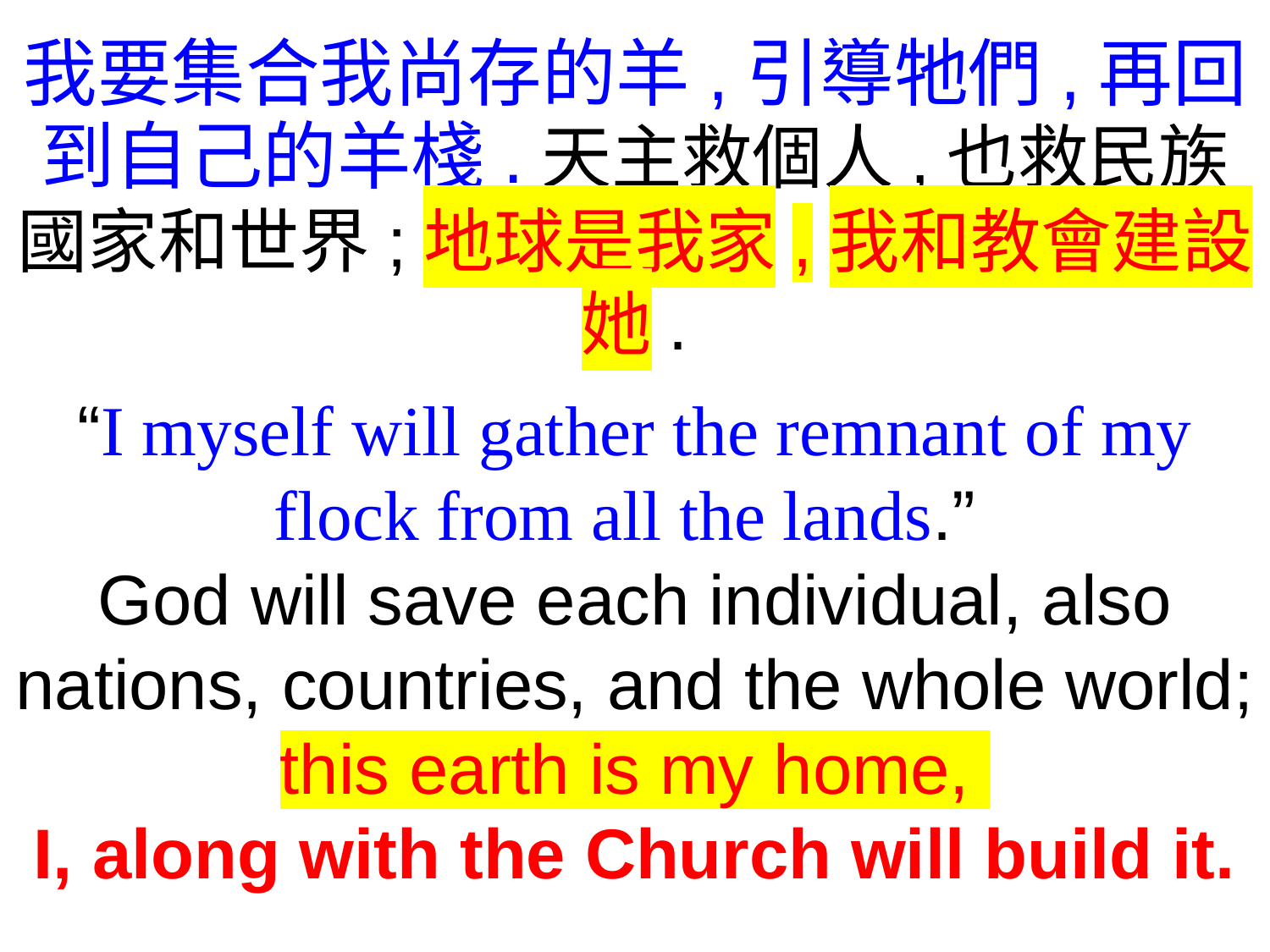

我要集合我尚存的羊,引導牠們,再回到自己的羊棧.天主救個人,也救民族國家和世界;地球是我家,我和教會建設她.
“I myself will gather the remnant of my flock from all the lands.”
God will save each individual, also nations, countries, and the whole world; this earth is my home,
I, along with the Church will build it.